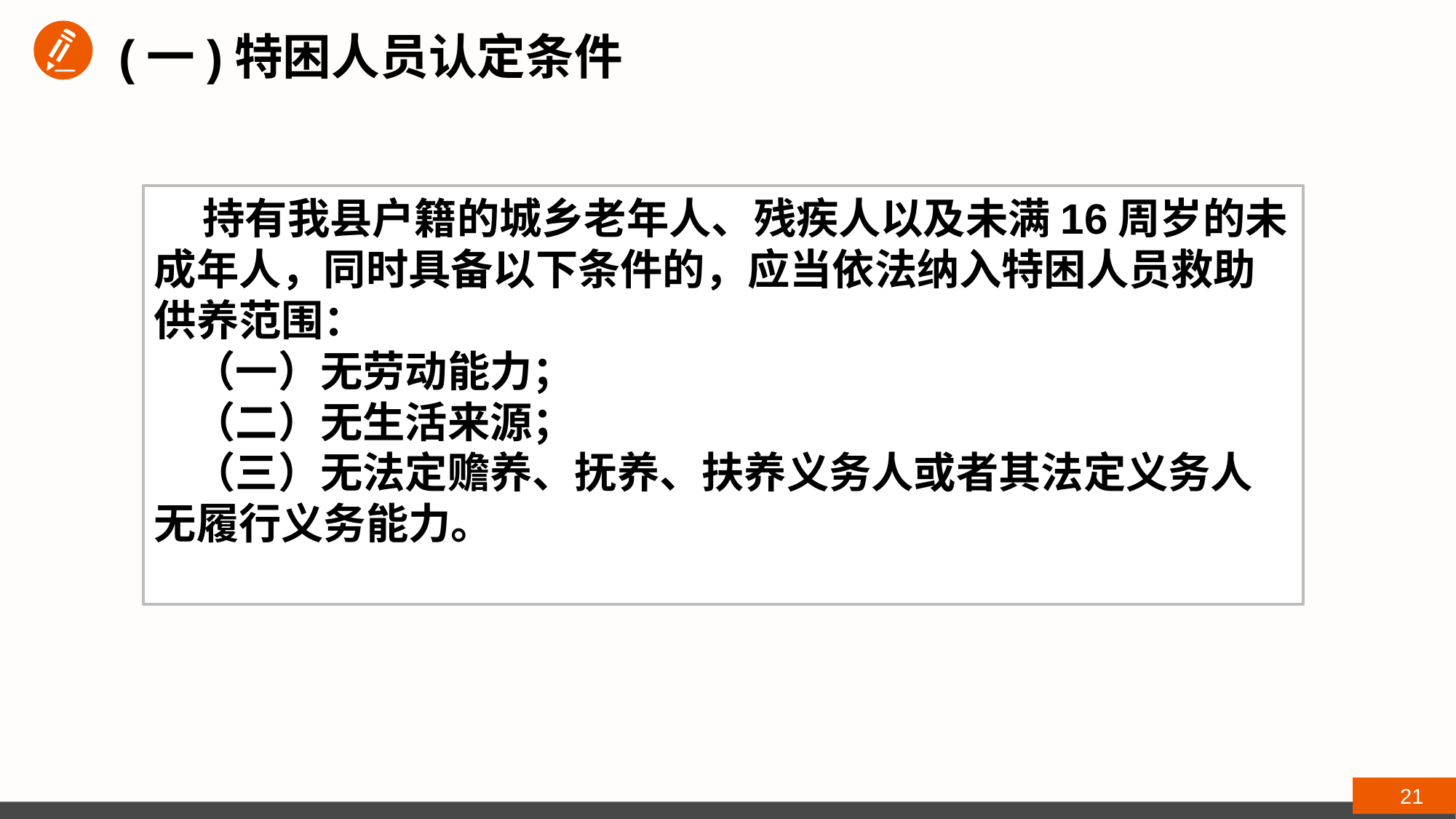

(一)特困人员认定条件
    持有我县户籍的城乡老年人、残疾人以及未满16周岁的未成年人，同时具备以下条件的，应当依法纳入特困人员救助供养范围：
   （一）无劳动能力；
   （二）无生活来源；
   （三）无法定赡养、抚养、扶养义务人或者其法定义务人无履行义务能力。